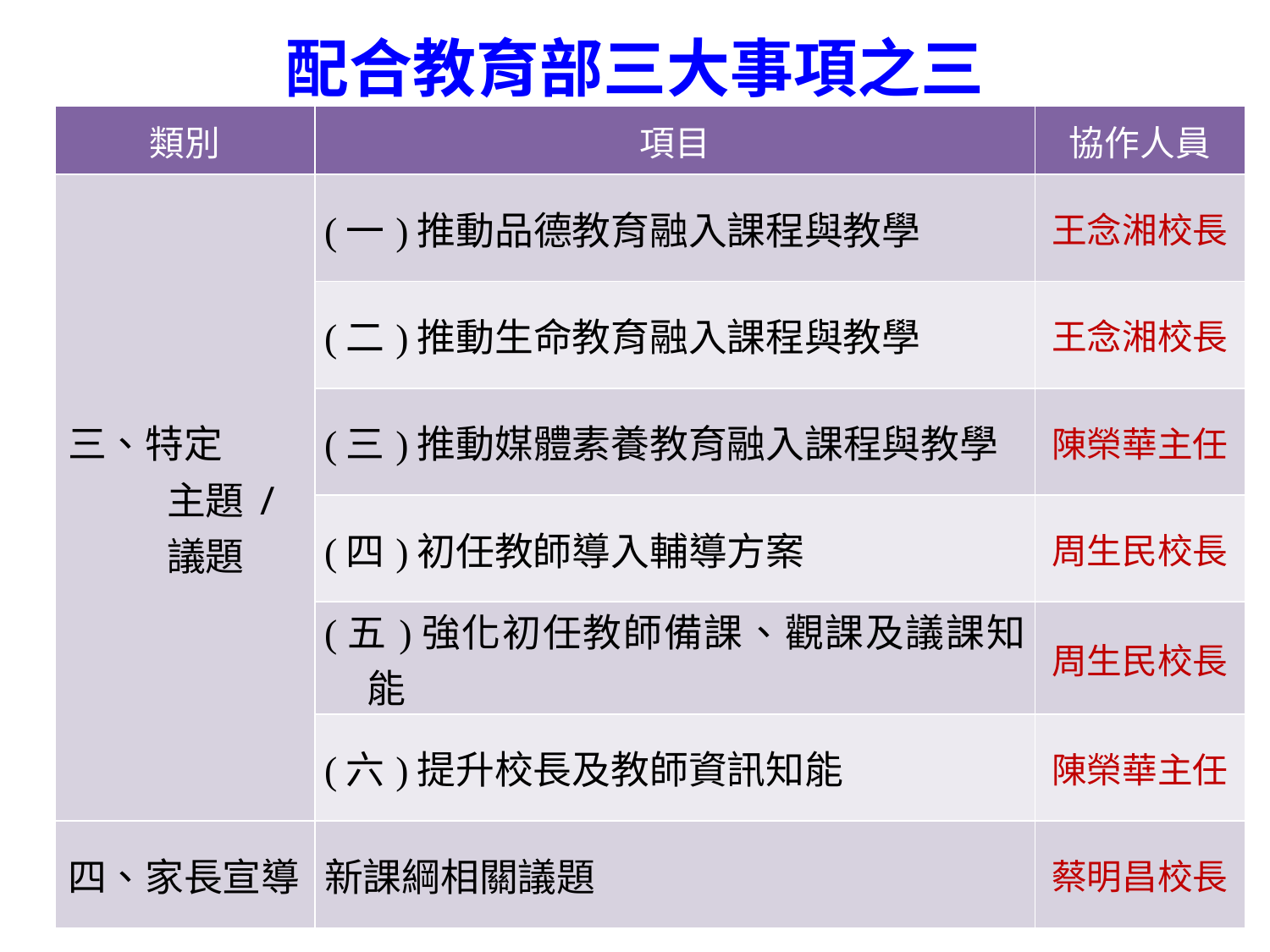

# 配合教育部三大事項之三
| 類別 | 項目 | 協作人員 |
| --- | --- | --- |
| 三、特定 主題/ 議題 | (一)推動品德教育融入課程與教學 | 王念湘校長 |
|  | (二)推動生命教育融入課程與教學 | 王念湘校長 |
|  | (三)推動媒體素養教育融入課程與教學 | 陳榮華主任 |
|  | (四)初任教師導入輔導方案 | 周生民校長 |
|  | (五)強化初任教師備課、觀課及議課知能 | 周生民校長 |
|  | (六)提升校長及教師資訊知能 | 陳榮華主任 |
| 四、家長宣導 | 新課綱相關議題 | 蔡明昌校長 |